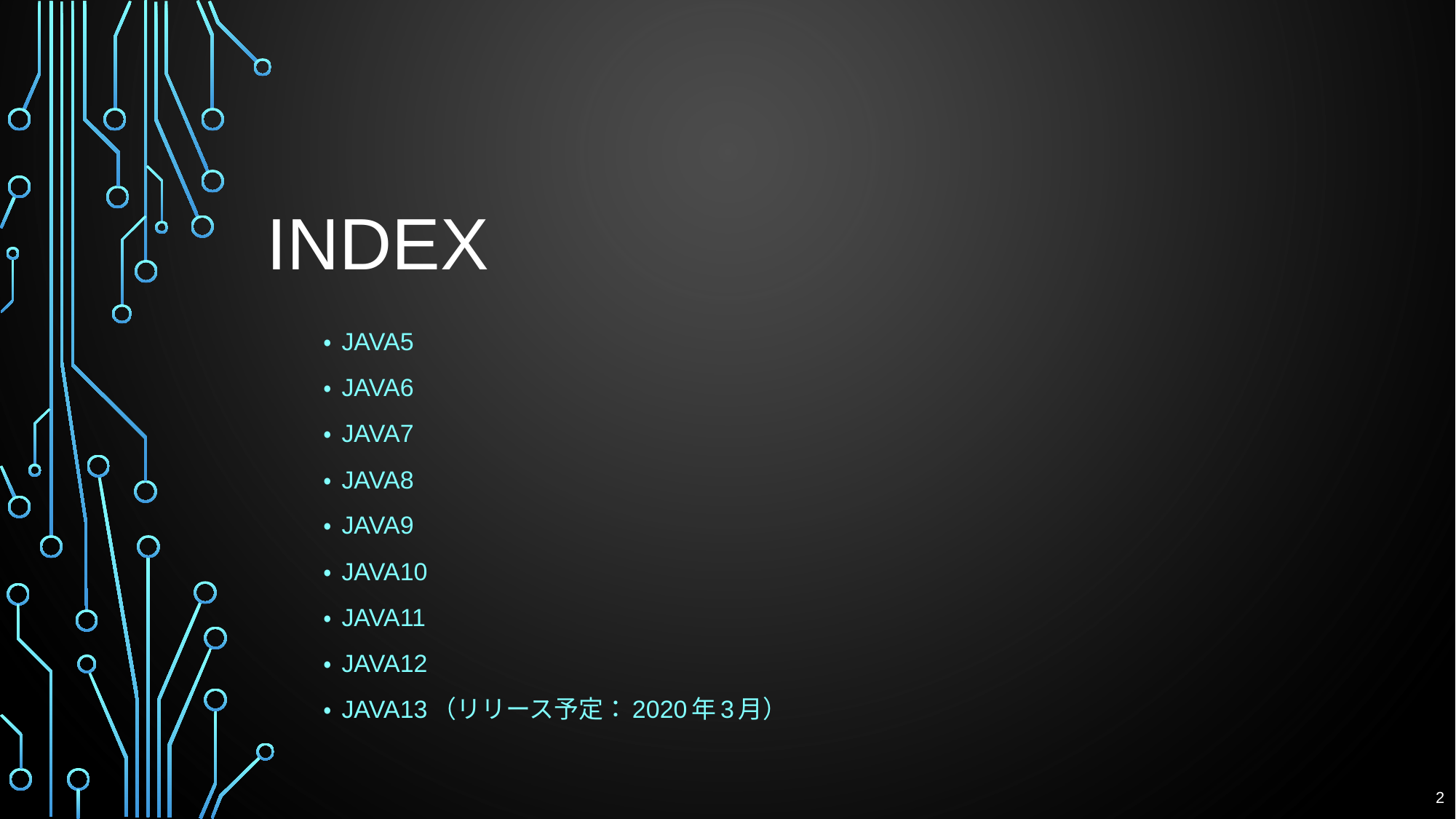

# INDEX
・ Java5
・ java6
・ java7
・ java8
・ java9
・ java10
・ java11
・ java12
・ java13（リリース予定：2020年3月）
2